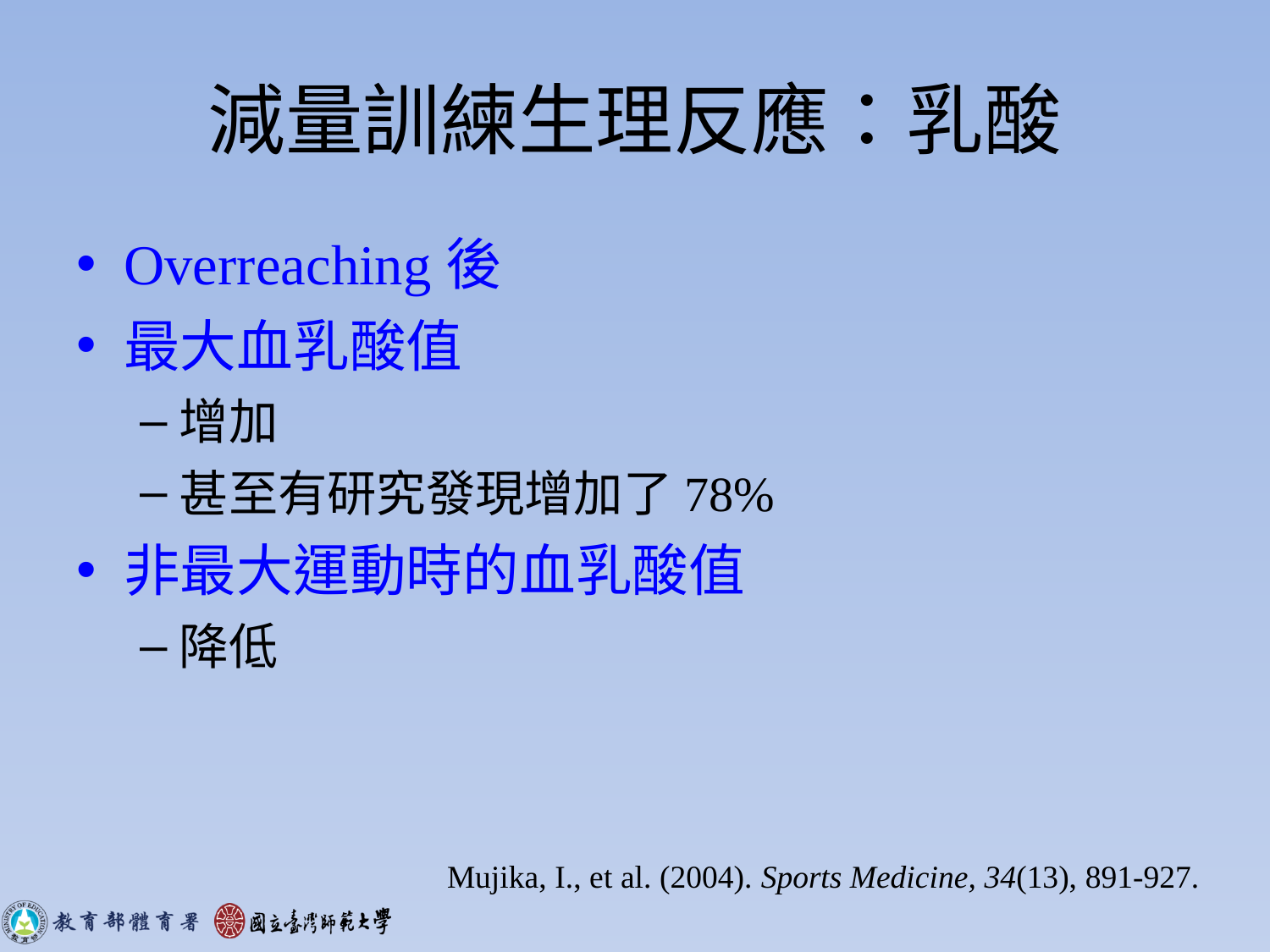

# 減量訓練生理反應：乳酸
Overreaching後
最大血乳酸值
增加
甚至有研究發現增加了78%
非最大運動時的血乳酸值
降低
Mujika, I., et al. (2004). Sports Medicine, 34(13), 891-927.